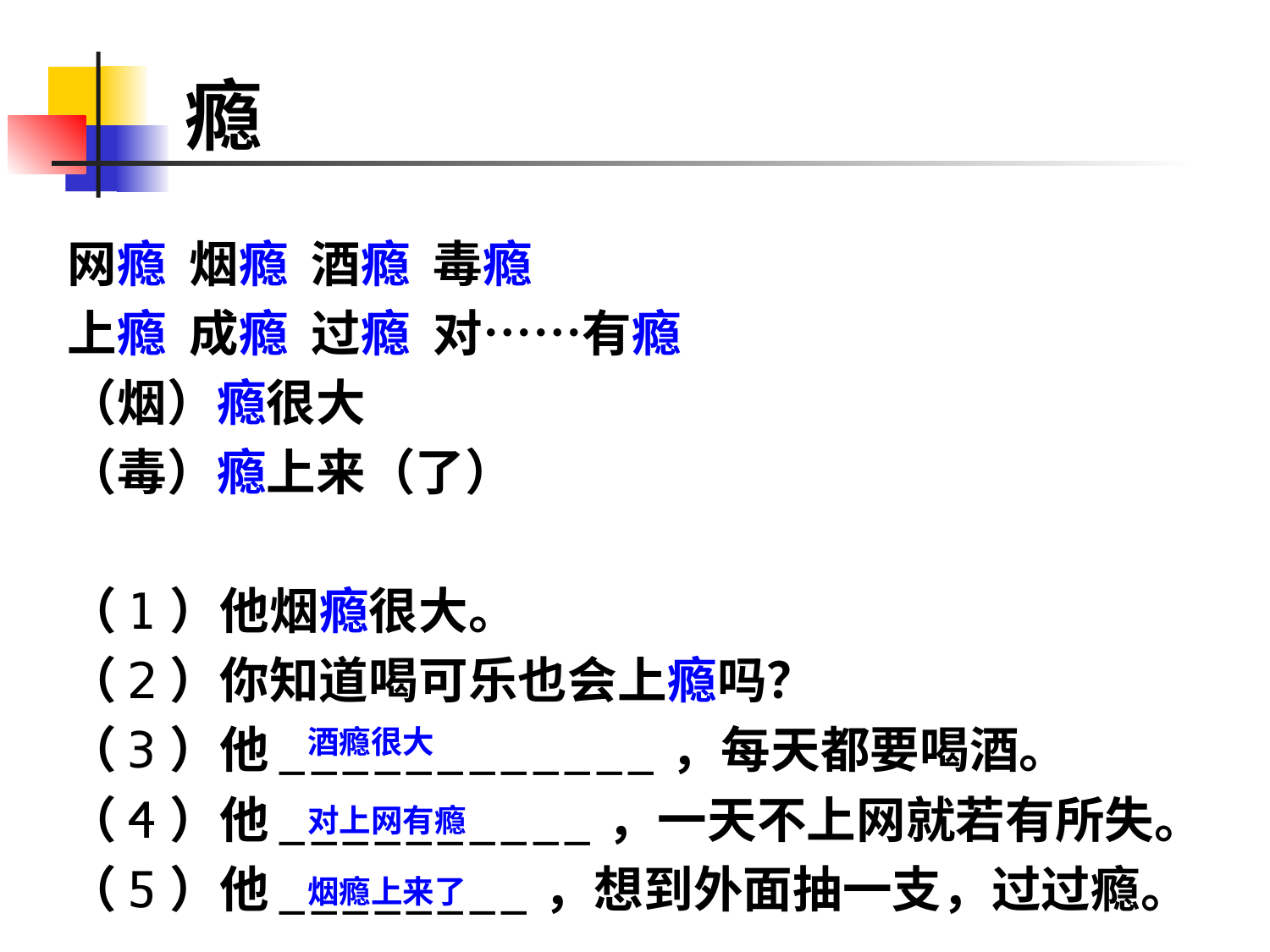

# 瘾
网瘾  烟瘾  酒瘾  毒瘾
上瘾  成瘾  过瘾  对……有瘾
（烟）瘾很大
（毒）瘾上来（了）

（1）他烟瘾很大。
（2）你知道喝可乐也会上瘾吗？
（3）他____________，每天都要喝酒。
（4）他__________，一天不上网就若有所失。
（5）他________，想到外面抽一支，过过瘾。

酒瘾很大
对上网有瘾
烟瘾上来了